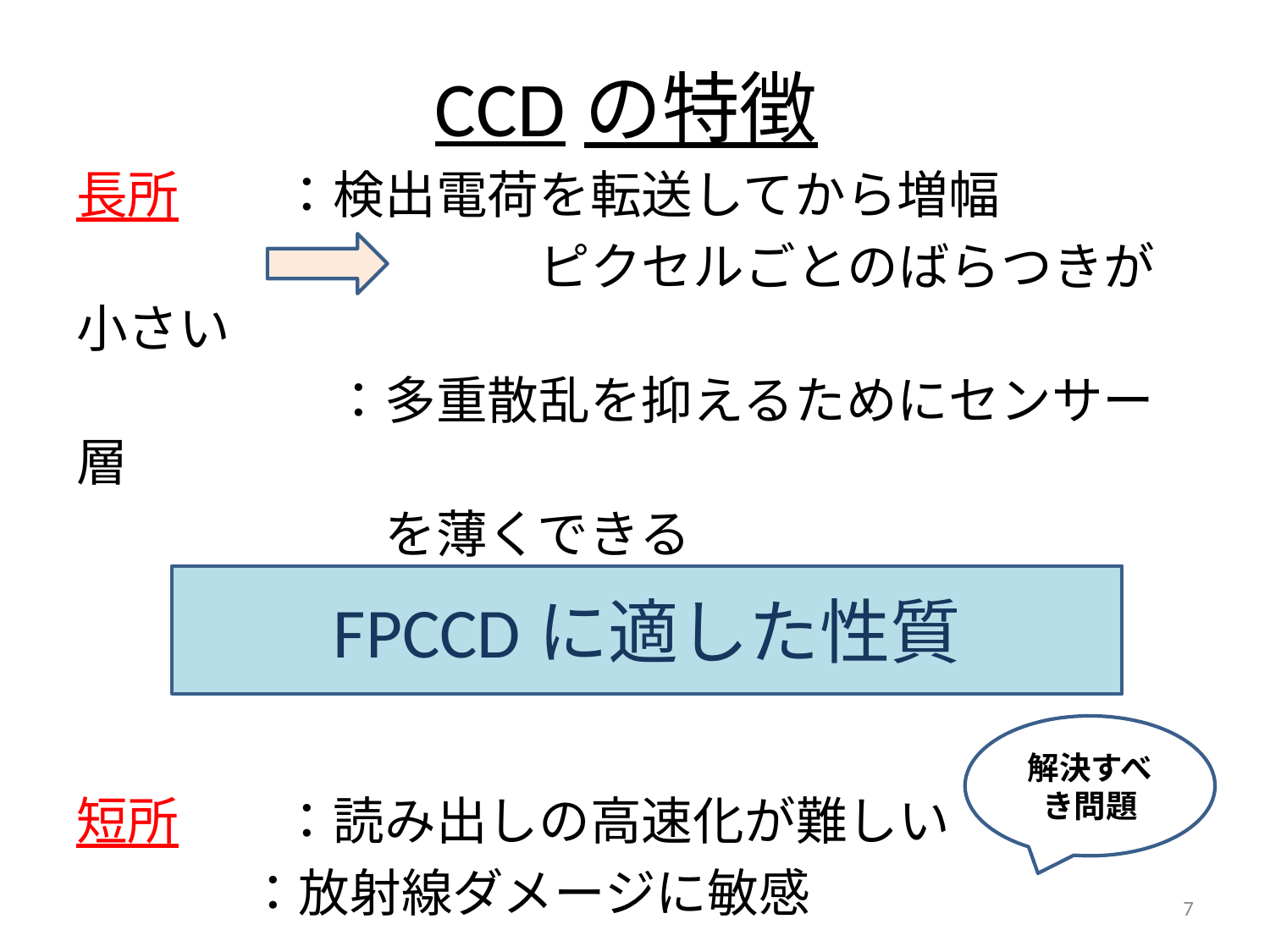

# CCDの特徴
長所　　：検出電荷を転送してから増幅
　　　　　　　　　ピクセルごとのばらつきが小さい
　　　　　：多重散乱を抑えるためにセンサー層
　　　　　　を薄くできる
　　　　　：ノイズに強い

短所　　：読み出しの高速化が難しい
              ：放射線ダメージに敏感

FPCCDに適した性質
解決すべき問題
7